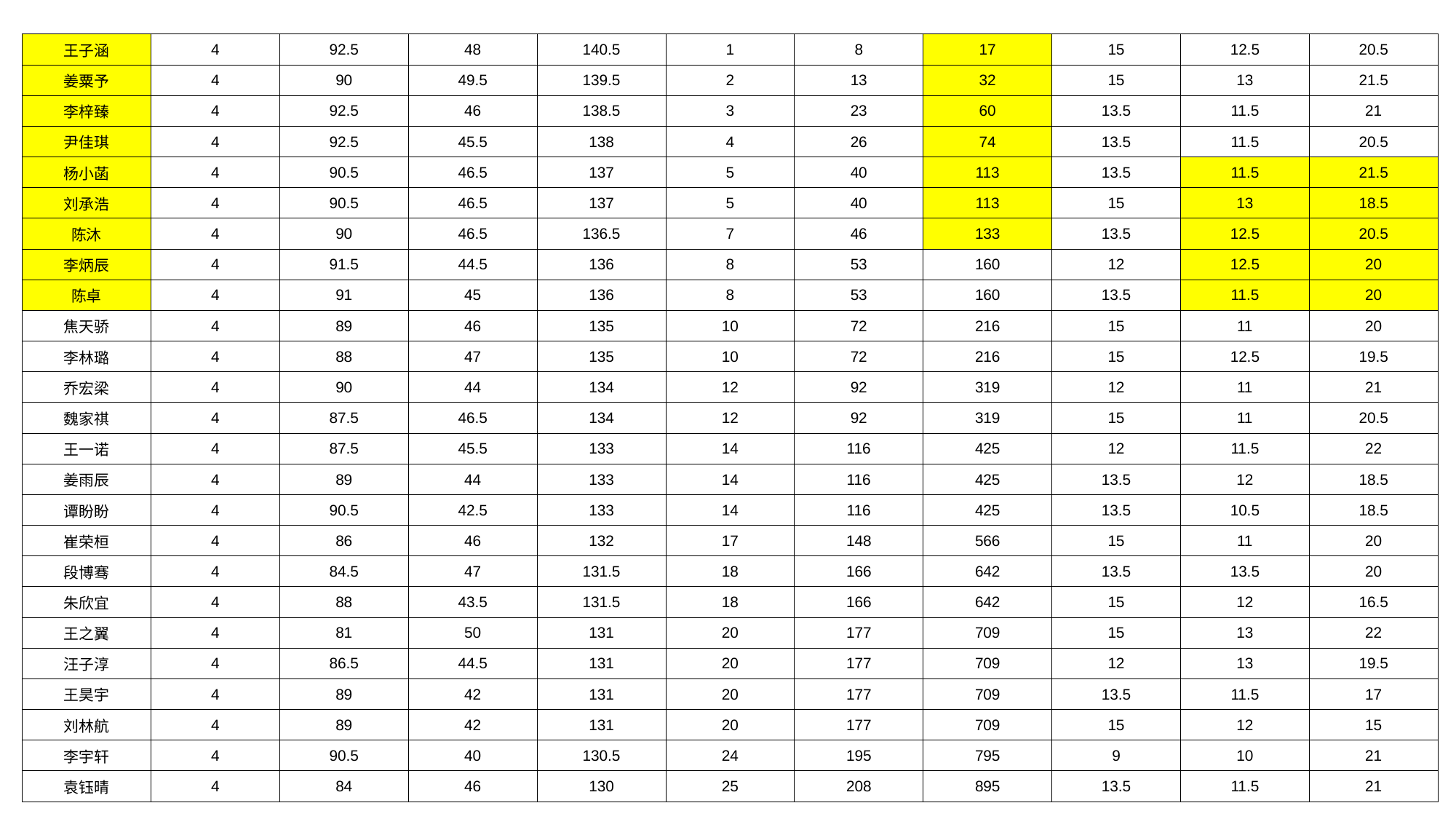

| 王子涵 | 4 | 92.5 | 48 | 140.5 | 1 | 8 | 17 | 15 | 12.5 | 20.5 |
| --- | --- | --- | --- | --- | --- | --- | --- | --- | --- | --- |
| 姜粟予 | 4 | 90 | 49.5 | 139.5 | 2 | 13 | 32 | 15 | 13 | 21.5 |
| 李梓臻 | 4 | 92.5 | 46 | 138.5 | 3 | 23 | 60 | 13.5 | 11.5 | 21 |
| 尹佳琪 | 4 | 92.5 | 45.5 | 138 | 4 | 26 | 74 | 13.5 | 11.5 | 20.5 |
| 杨小菡 | 4 | 90.5 | 46.5 | 137 | 5 | 40 | 113 | 13.5 | 11.5 | 21.5 |
| 刘承浩 | 4 | 90.5 | 46.5 | 137 | 5 | 40 | 113 | 15 | 13 | 18.5 |
| 陈沐 | 4 | 90 | 46.5 | 136.5 | 7 | 46 | 133 | 13.5 | 12.5 | 20.5 |
| 李炳辰 | 4 | 91.5 | 44.5 | 136 | 8 | 53 | 160 | 12 | 12.5 | 20 |
| 陈卓 | 4 | 91 | 45 | 136 | 8 | 53 | 160 | 13.5 | 11.5 | 20 |
| 焦天骄 | 4 | 89 | 46 | 135 | 10 | 72 | 216 | 15 | 11 | 20 |
| 李林璐 | 4 | 88 | 47 | 135 | 10 | 72 | 216 | 15 | 12.5 | 19.5 |
| 乔宏梁 | 4 | 90 | 44 | 134 | 12 | 92 | 319 | 12 | 11 | 21 |
| 魏家祺 | 4 | 87.5 | 46.5 | 134 | 12 | 92 | 319 | 15 | 11 | 20.5 |
| 王一诺 | 4 | 87.5 | 45.5 | 133 | 14 | 116 | 425 | 12 | 11.5 | 22 |
| 姜雨辰 | 4 | 89 | 44 | 133 | 14 | 116 | 425 | 13.5 | 12 | 18.5 |
| 谭盼盼 | 4 | 90.5 | 42.5 | 133 | 14 | 116 | 425 | 13.5 | 10.5 | 18.5 |
| 崔荣桓 | 4 | 86 | 46 | 132 | 17 | 148 | 566 | 15 | 11 | 20 |
| 段博骞 | 4 | 84.5 | 47 | 131.5 | 18 | 166 | 642 | 13.5 | 13.5 | 20 |
| 朱欣宜 | 4 | 88 | 43.5 | 131.5 | 18 | 166 | 642 | 15 | 12 | 16.5 |
| 王之翼 | 4 | 81 | 50 | 131 | 20 | 177 | 709 | 15 | 13 | 22 |
| 汪子淳 | 4 | 86.5 | 44.5 | 131 | 20 | 177 | 709 | 12 | 13 | 19.5 |
| 王昊宇 | 4 | 89 | 42 | 131 | 20 | 177 | 709 | 13.5 | 11.5 | 17 |
| 刘林航 | 4 | 89 | 42 | 131 | 20 | 177 | 709 | 15 | 12 | 15 |
| 李宇轩 | 4 | 90.5 | 40 | 130.5 | 24 | 195 | 795 | 9 | 10 | 21 |
| 袁钰晴 | 4 | 84 | 46 | 130 | 25 | 208 | 895 | 13.5 | 11.5 | 21 |